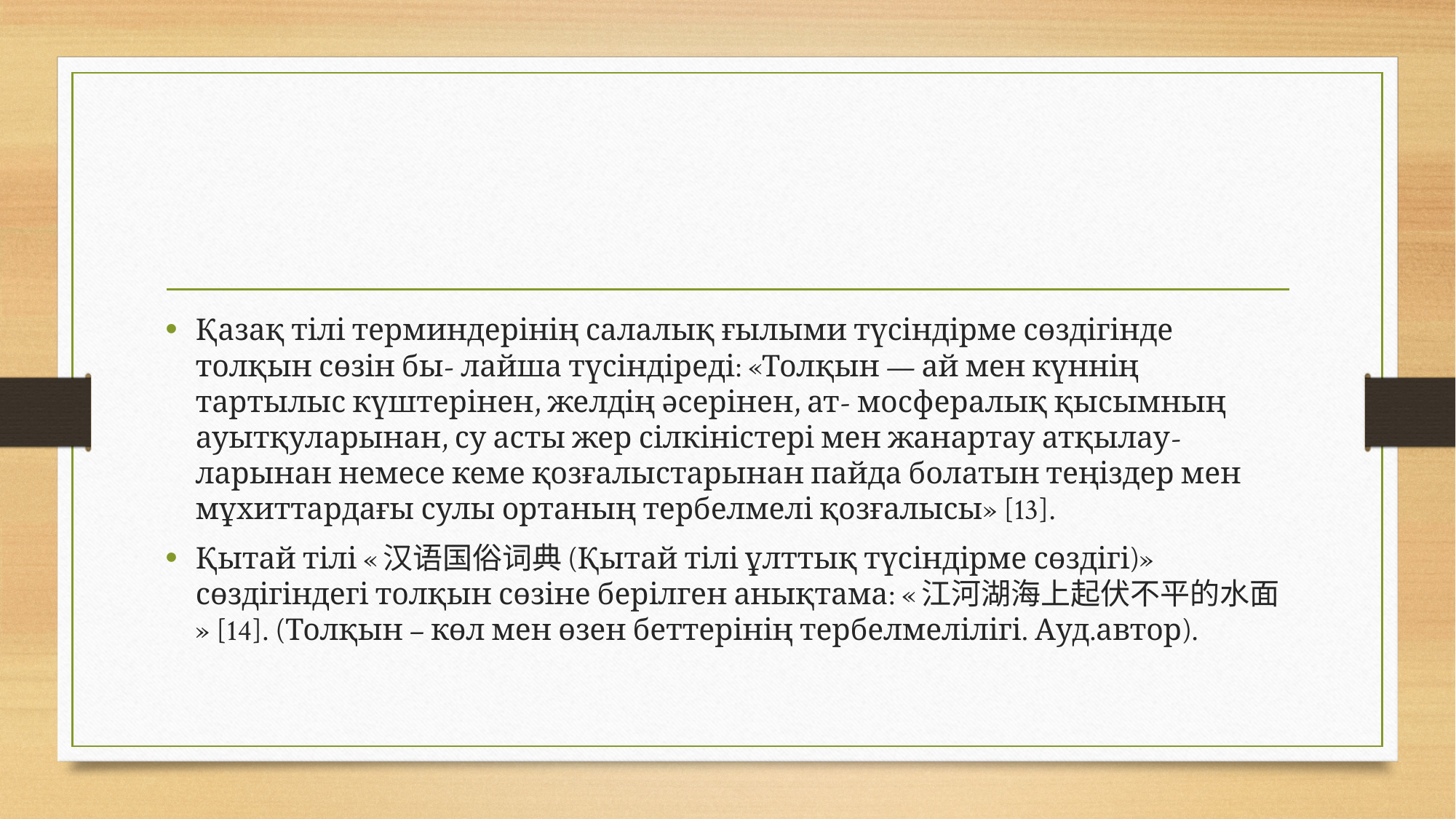

#
Қазақ тілі терминдерінің салалық ғылыми түсіндірме сөздігінде толқын сөзін бы- лайша түсіндіреді: «Толқын — ай мен күннің тартылыс күштерінен, желдің әсерінен, ат- мосфералық қысымның ауытқуларынан, су асты жер сілкіністері мен жанартау атқылау- ларынан немесе кеме қозғалыстарынан пайда болатын теңіздер мен мұхиттардағы сулы ортаның тербелмелі қозғалысы» [13].
Қытай тілі «汉语国俗词典(Қытай тілі ұлттық түсіндірме сөздігі)» сөздігіндегі толқын сөзіне берілген анықтама: «江河湖海上起伏不平的水面» [14]. (Толқын – көл мен өзен беттерінің тербелмелілігі. Ауд.автор).